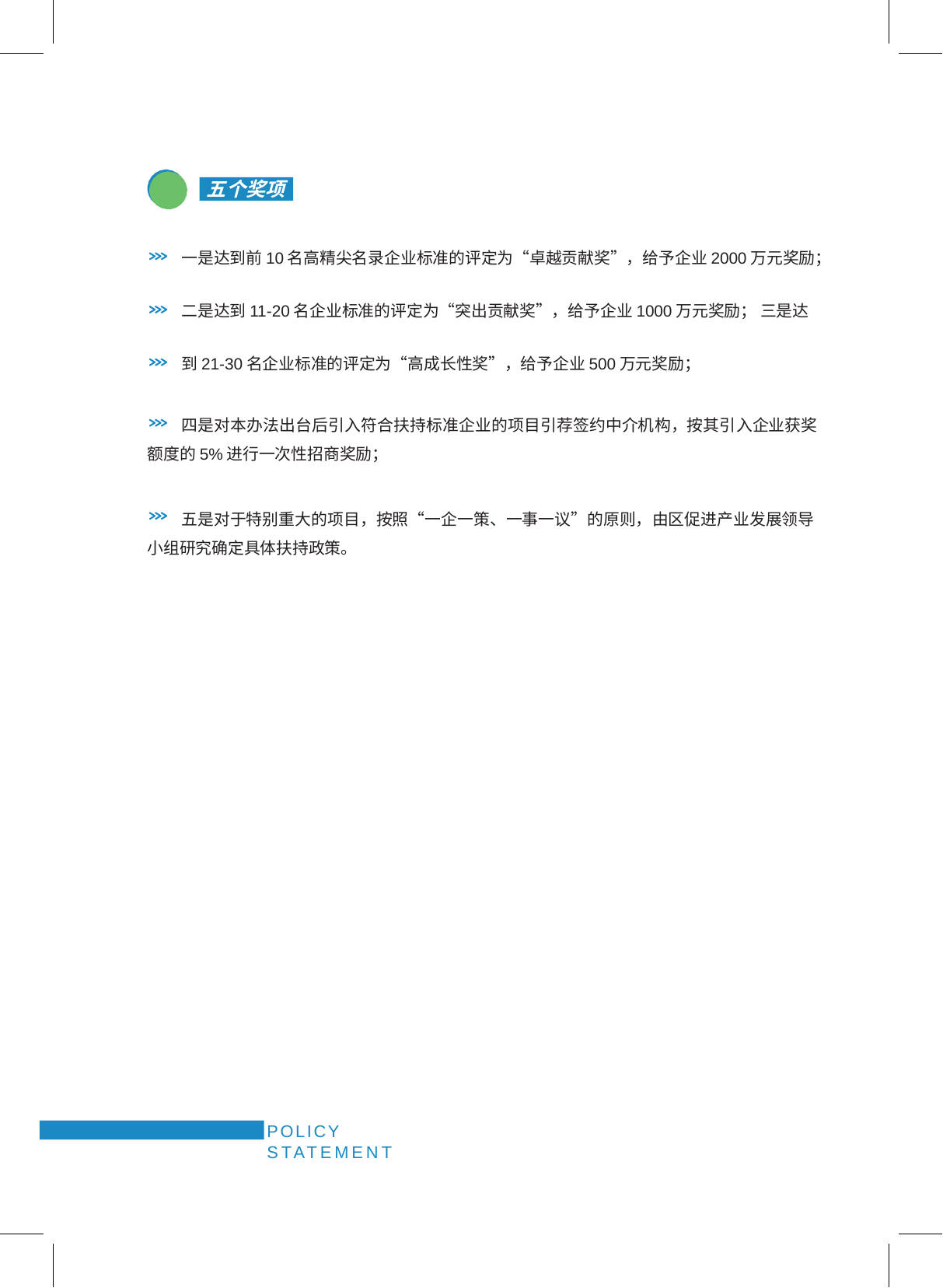

五个奖项
一是达到前10名高精尖名录企业标准的评定为“卓越贡献奖”，给予企业2000万元奖励；
二是达到11-20名企业标准的评定为“突出贡献奖”，给予企业1000万元奖励； 三是达到21-30名企业标准的评定为“高成长性奖”，给予企业500万元奖励；

四是对本办法出台后引入符合扶持标准企业的项目引荐签约中介机构，按其引入企业获奖 额度的5%进行一次性招商奖励；

五是对于特别重大的项目，按照“一企一策、一事一议”的原则，由区促进产业发展领导 小组研究确定具体扶持政策。

POLICY STATEMENT